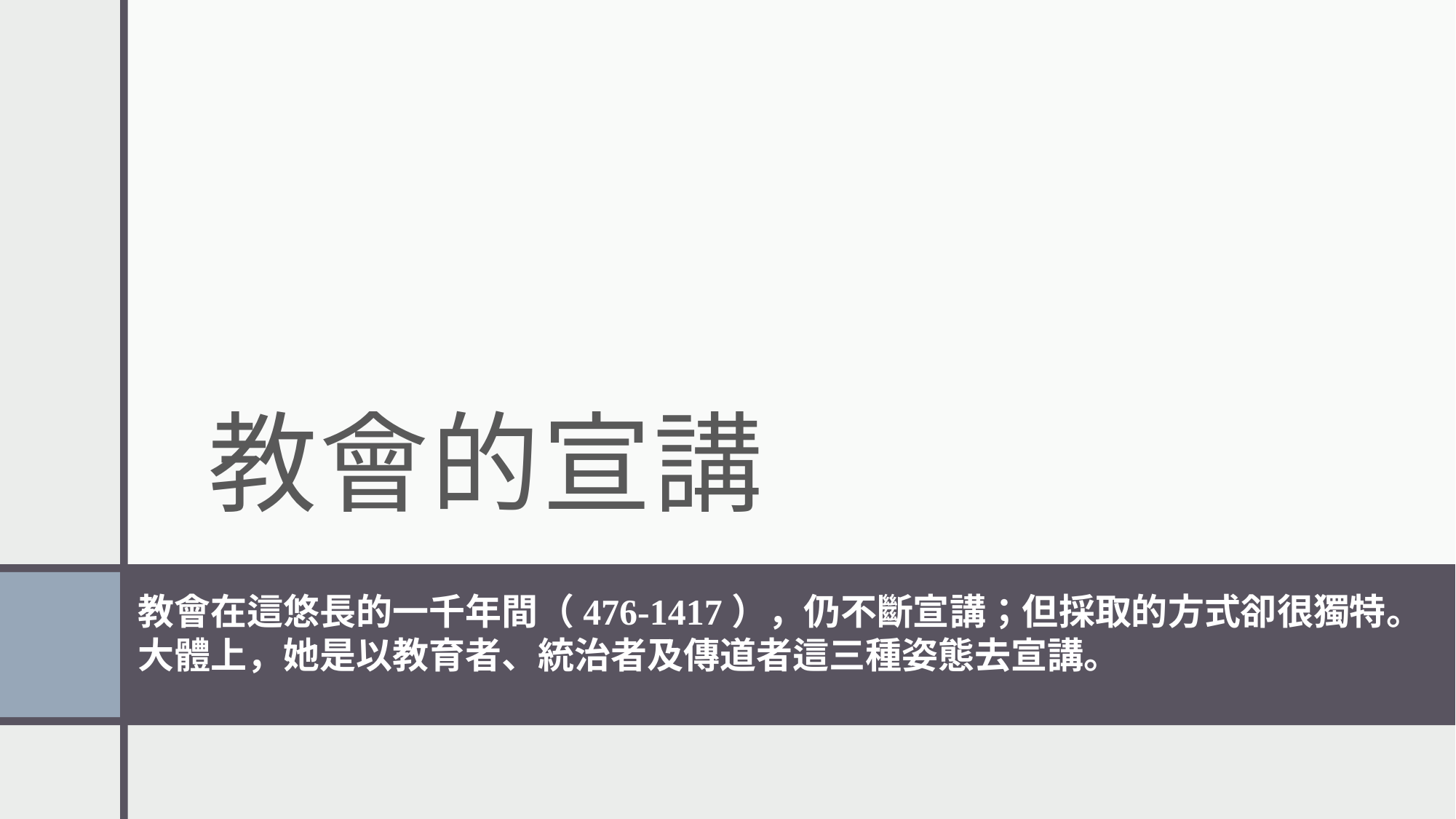

# 教會的宣講

教會在這悠長的一千年間（476-1417），仍不斷宣講；但採取的方式卻很獨特。大體上，她是以教育者、統治者及傳道者這三種姿態去宣講。